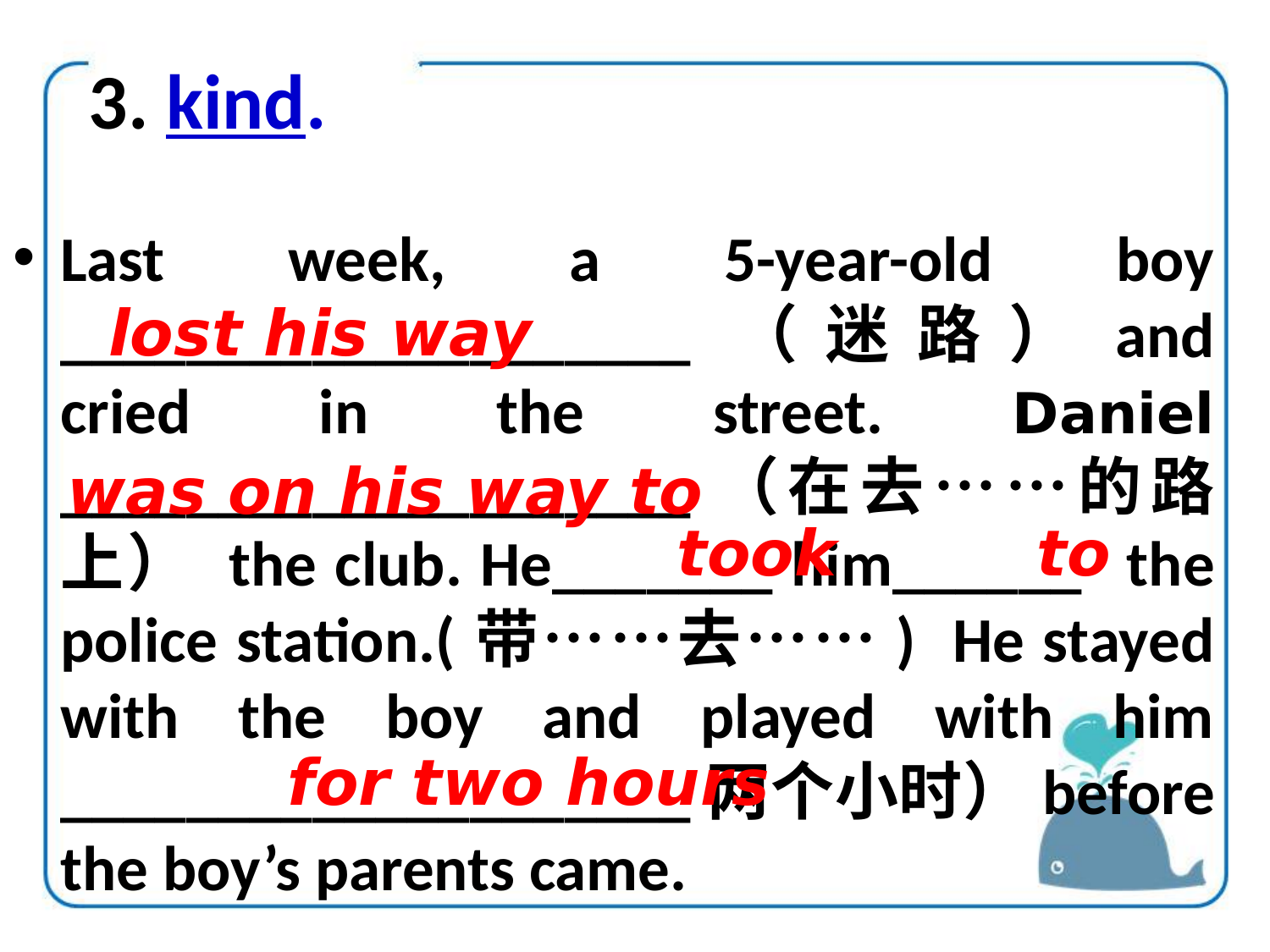

# 3. kind.
Last week, a 5-year-old boy ____________________（迷路）and cried in the street. Daniel ____________________（在去……的路上） the club. He_______ him______  the police station.(带……去……)  He stayed with the boy and played with him ____________________两个小时）before the boy’s parents came.
lost his way
was on his way to
took
to
for two hours